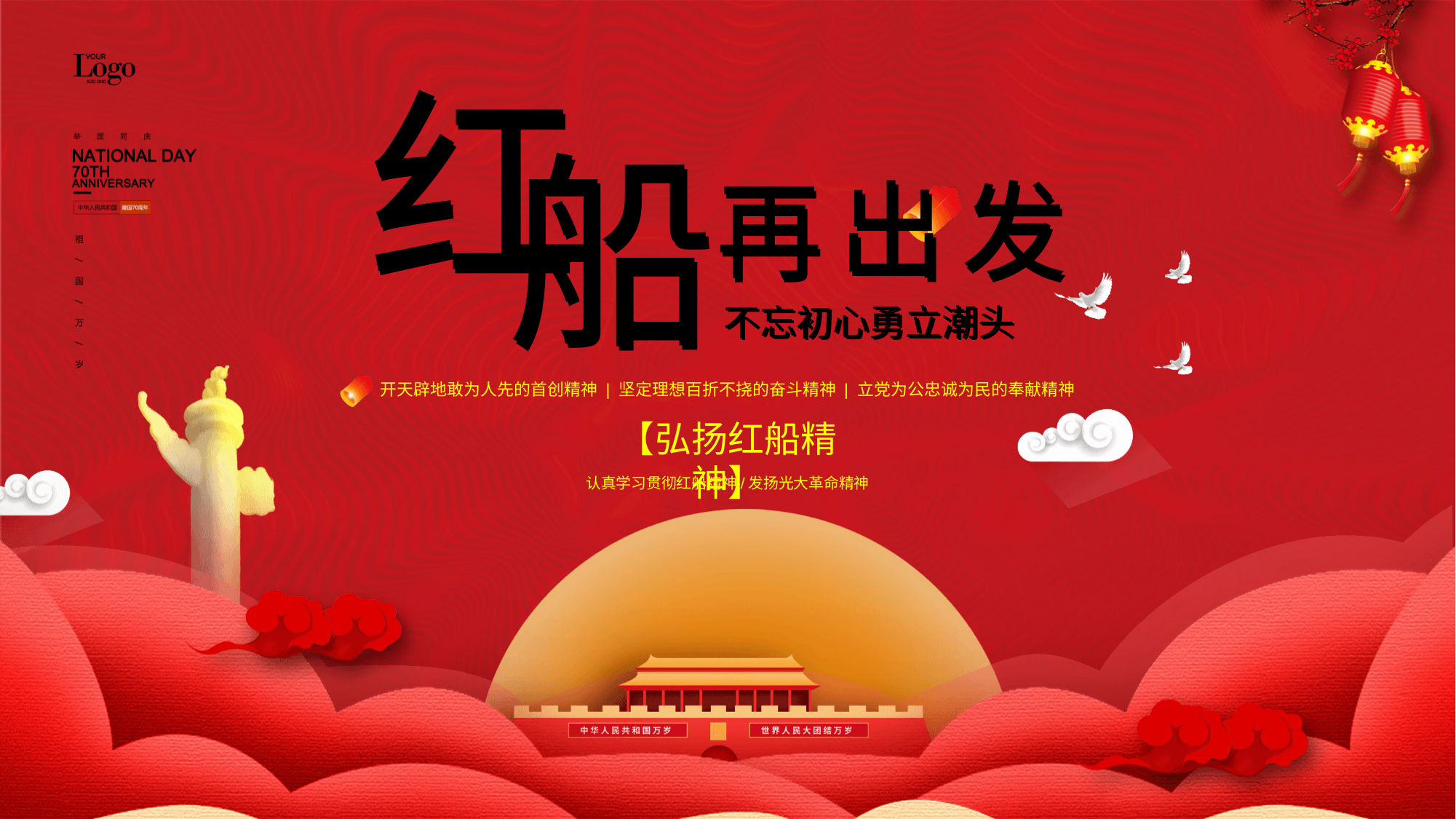

红
船
再 出 发
不忘初心勇立潮头
红
船
再 出 发
不忘初心勇立潮头
开天辟地敢为人先的首创精神 | 坚定理想百折不挠的奋斗精神 | 立党为公忠诚为民的奉献精神
【弘扬红船精神】
认真学习贯彻红船精神/发扬光大革命精神